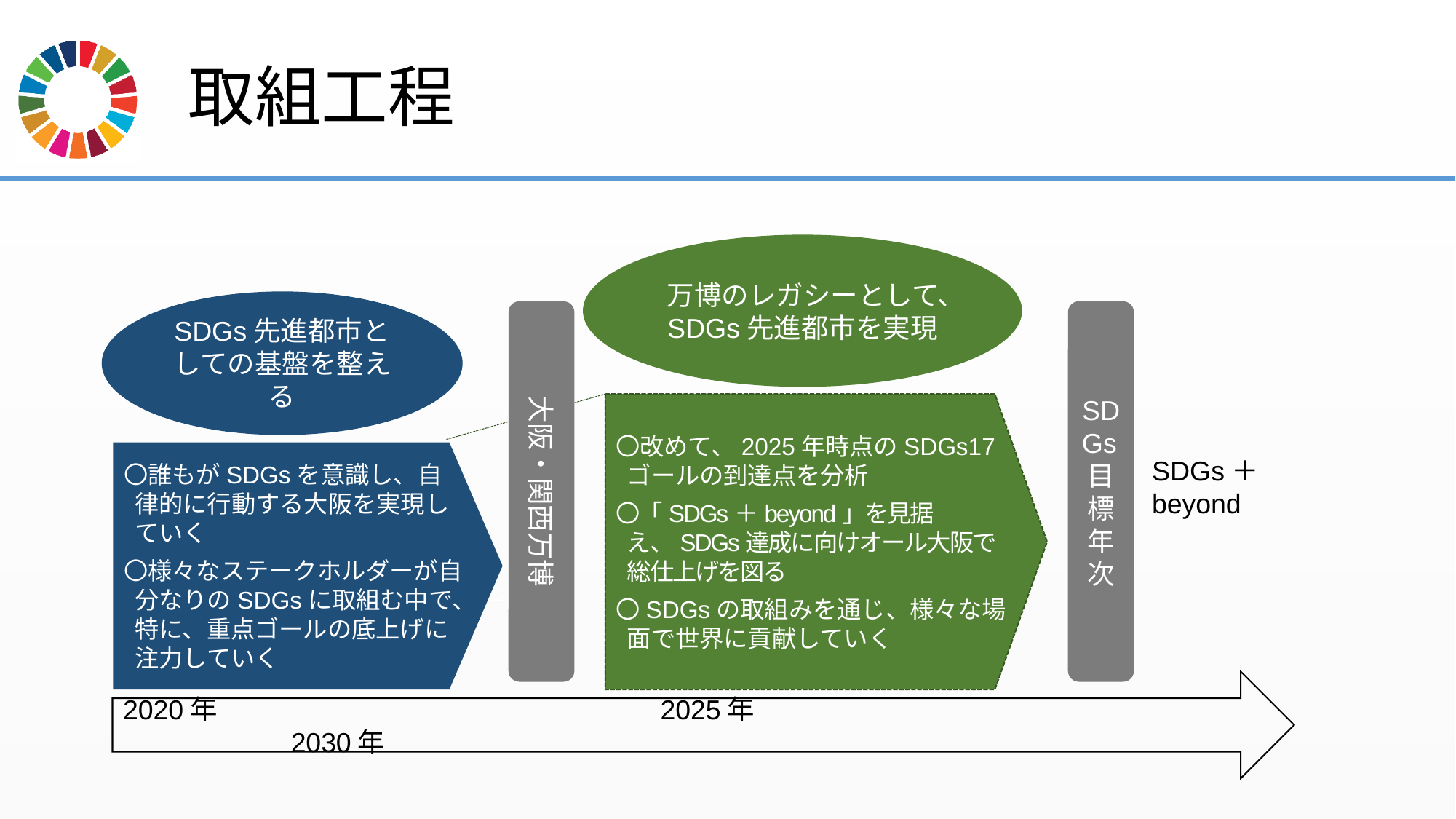

# 取組工程
万博のレガシーとして、SDGs先進都市を実現
SDGs先進都市としての基盤を整える
大阪・関西万博
SDGs目標年次
〇改めて、2025年時点のSDGs17ゴールの到達点を分析
〇「SDGs＋beyond」を見据え、SDGs達成に向けオール大阪で総仕上げを図る
〇SDGsの取組みを通じ、様々な場面で世界に貢献していく
〇誰もがSDGsを意識し、自律的に行動する大阪を実現していく
〇様々なステークホルダーが自分なりのSDGsに取組む中で、特に、重点ゴールの底上げに注力していく
SDGs＋beyond
2020年　　　　　　　　　　　　　　　　2025年　　　　　　　　　　　　　　　　　　　　　　    　2030年
〇 重点ゴールを中心にした取組み
　   ・ゴール３、ゴール11
     ・ゴール１、ゴール４、ゴール12